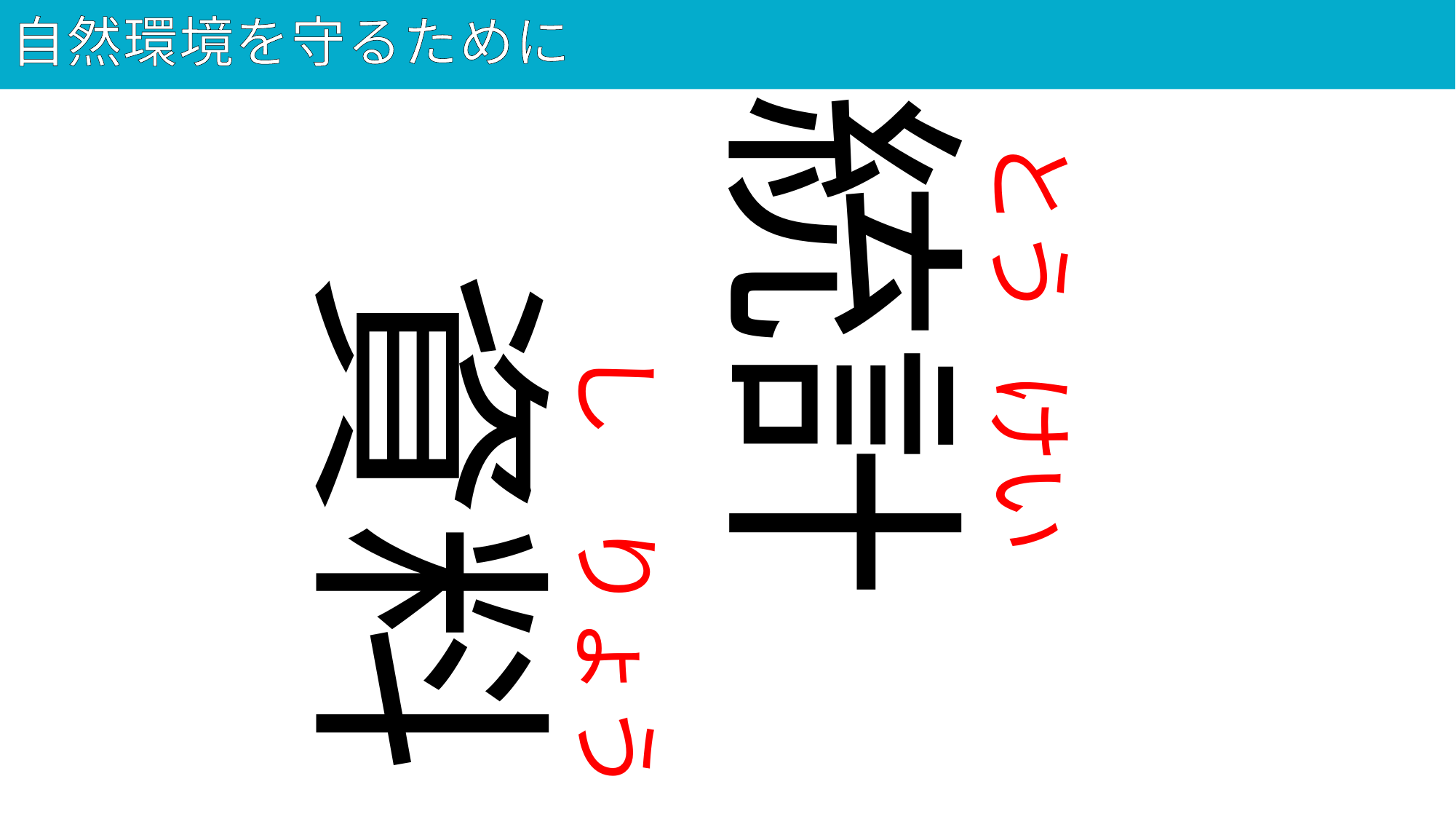

# 自然環境を守るために
43
統計
とう
資料
し
けい
りょう